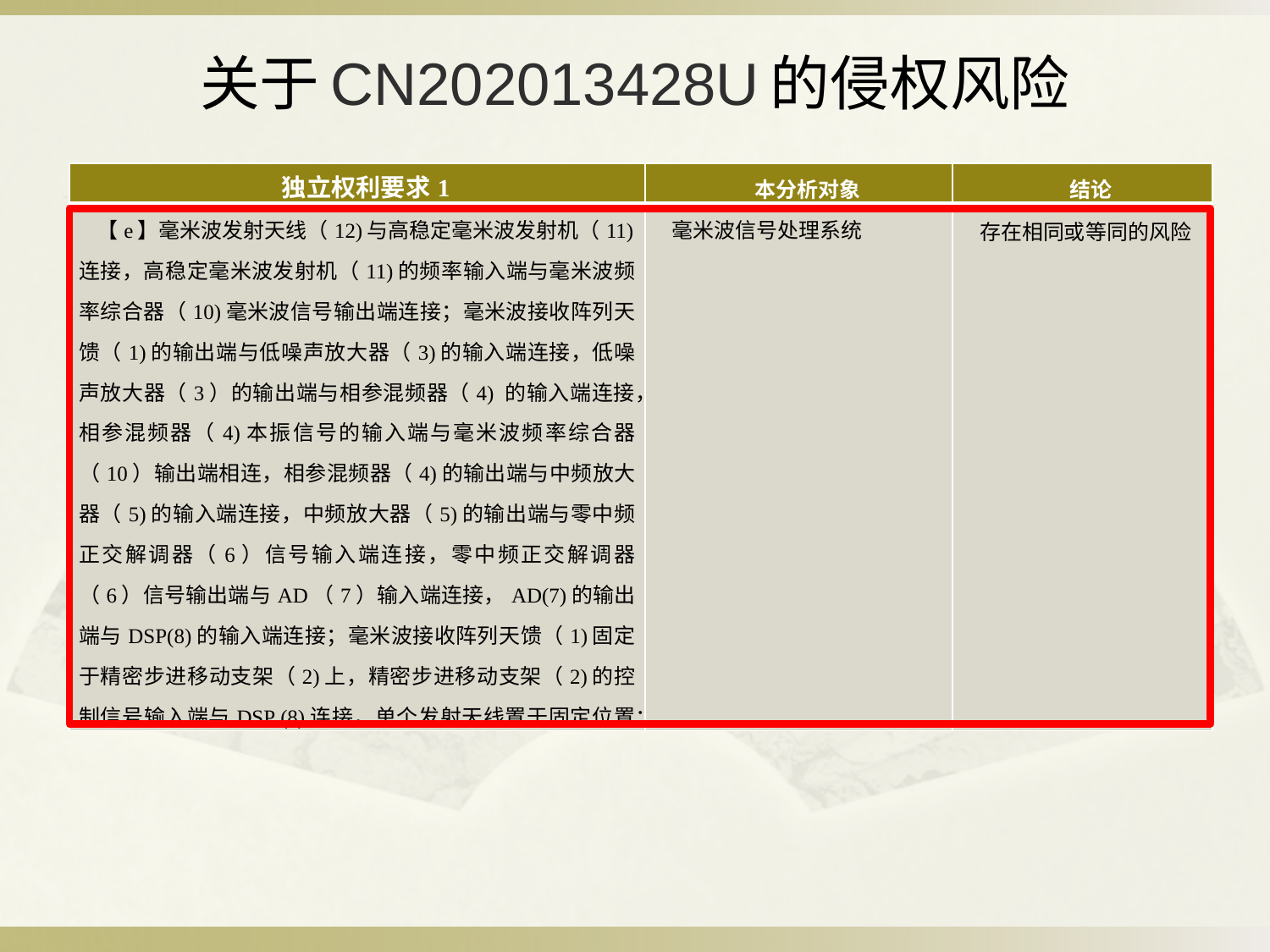

# 关于CN202013428U的侵权风险
| 独立权利要求1 | 本分析对象 | 结论 |
| --- | --- | --- |
| 【e】毫米波发射天线（12)与高稳定毫米波发射机（11)连接，高稳定毫米波发射机（11)的频率输入端与毫米波频率综合器（10)毫米波信号输出端连接；毫米波接收阵列天馈（1)的输出端与低噪声放大器（3)的输入端连接，低噪声放大器（3）的输出端与相参混频器（4) 的输入端连接，相参混频器（4)本振信号的输入端与毫米波频率综合器（10）输出端相连，相参混频器（4)的输出端与中频放大器（5)的输入端连接，中频放大器（5)的输出端与零中频正交解调器（6）信号输入端连接，零中频正交解调器（6）信号输出端与AD（7）输入端连接，AD(7)的输出端与DSP(8)的输入端连接；毫米波接收阵列天馈（1)固定于精密步进移动支架（2)上，精密步进移动支架（2)的控制信号输入端与DSP (8)连接，单个发射天线置于固定位置； | 毫米波信号处理系统 | 存在相同或等同的风险 |